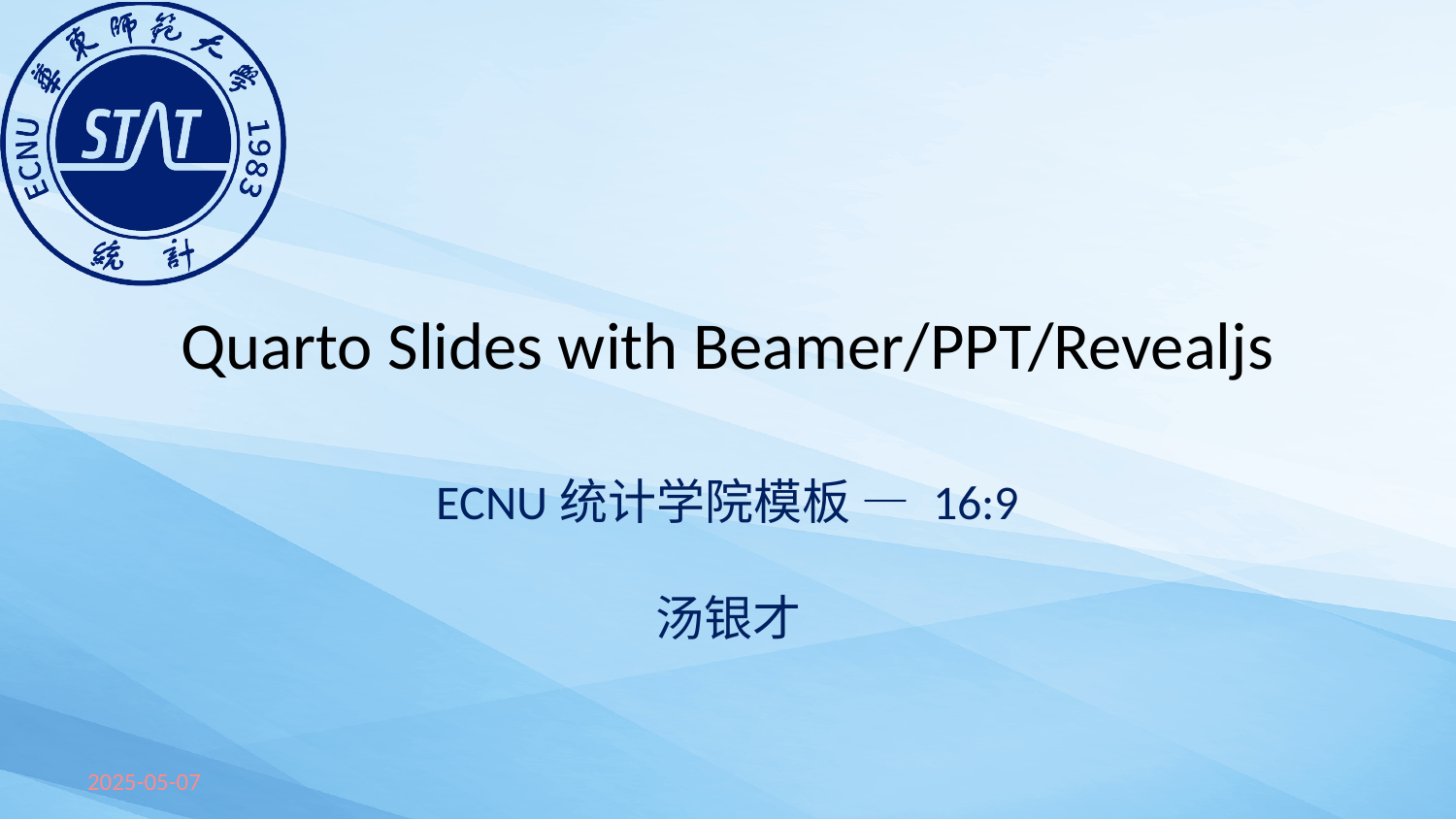

# Quarto Slides with Beamer/PPT/Revealjs
ECNU统计学院模板 — 16:9
汤银才
2025-05-07